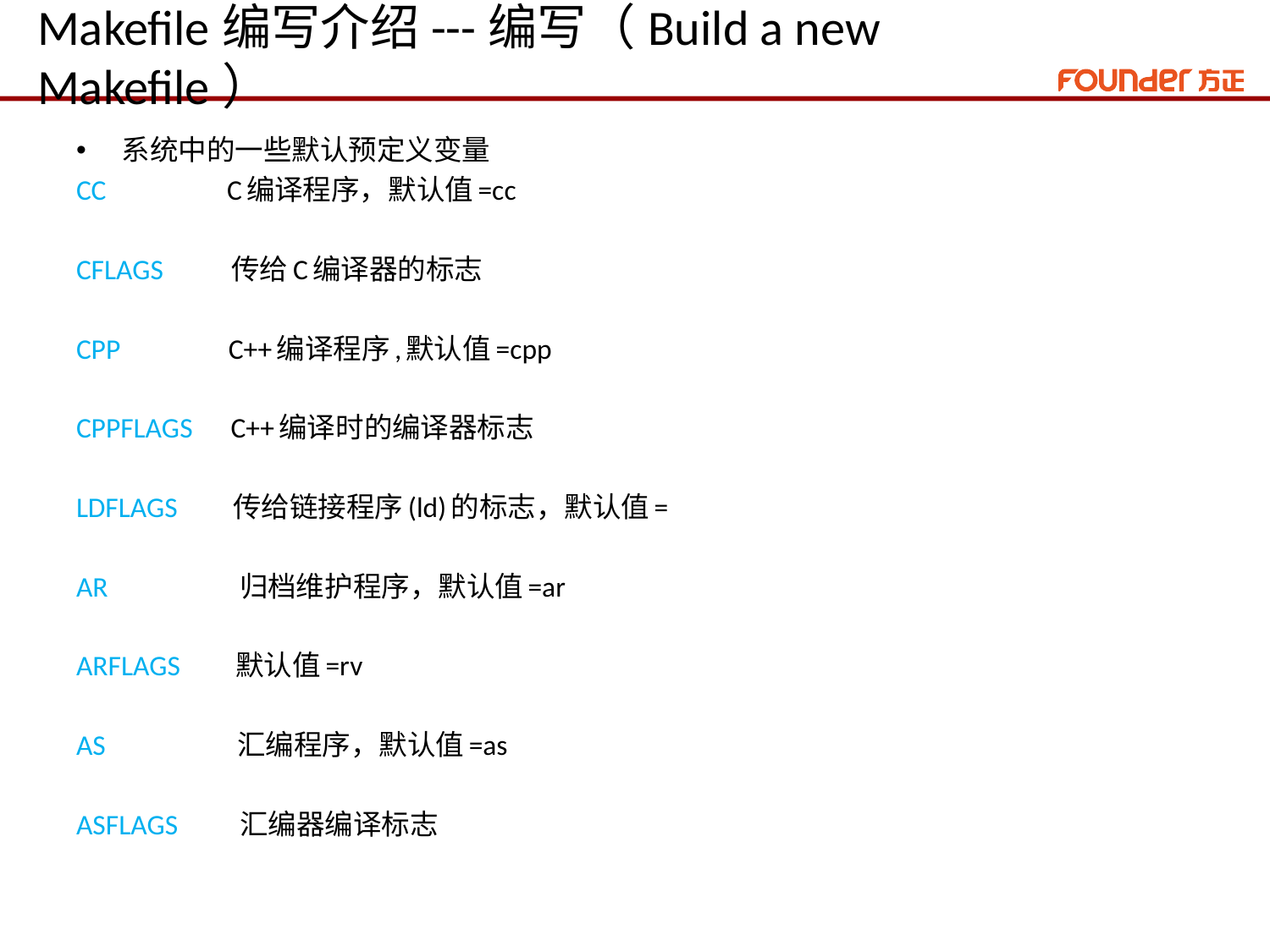

# Makefile编写介绍---编写（Build a new Makefile）
系统中的一些默认预定义变量
CC                   C编译程序，默认值=cc

CFLAGS          传给C编译器的标志

CPP                 C++编译程序,默认值=cpp

CPPFLAGS      C++编译时的编译器标志

LDFLAGS        传给链接程序(ld)的标志，默认值=

AR                    归档维护程序，默认值=ar

ARFLAGS        默认值=rv

AS                    汇编程序，默认值=as

ASFLAGS         汇编器编译标志